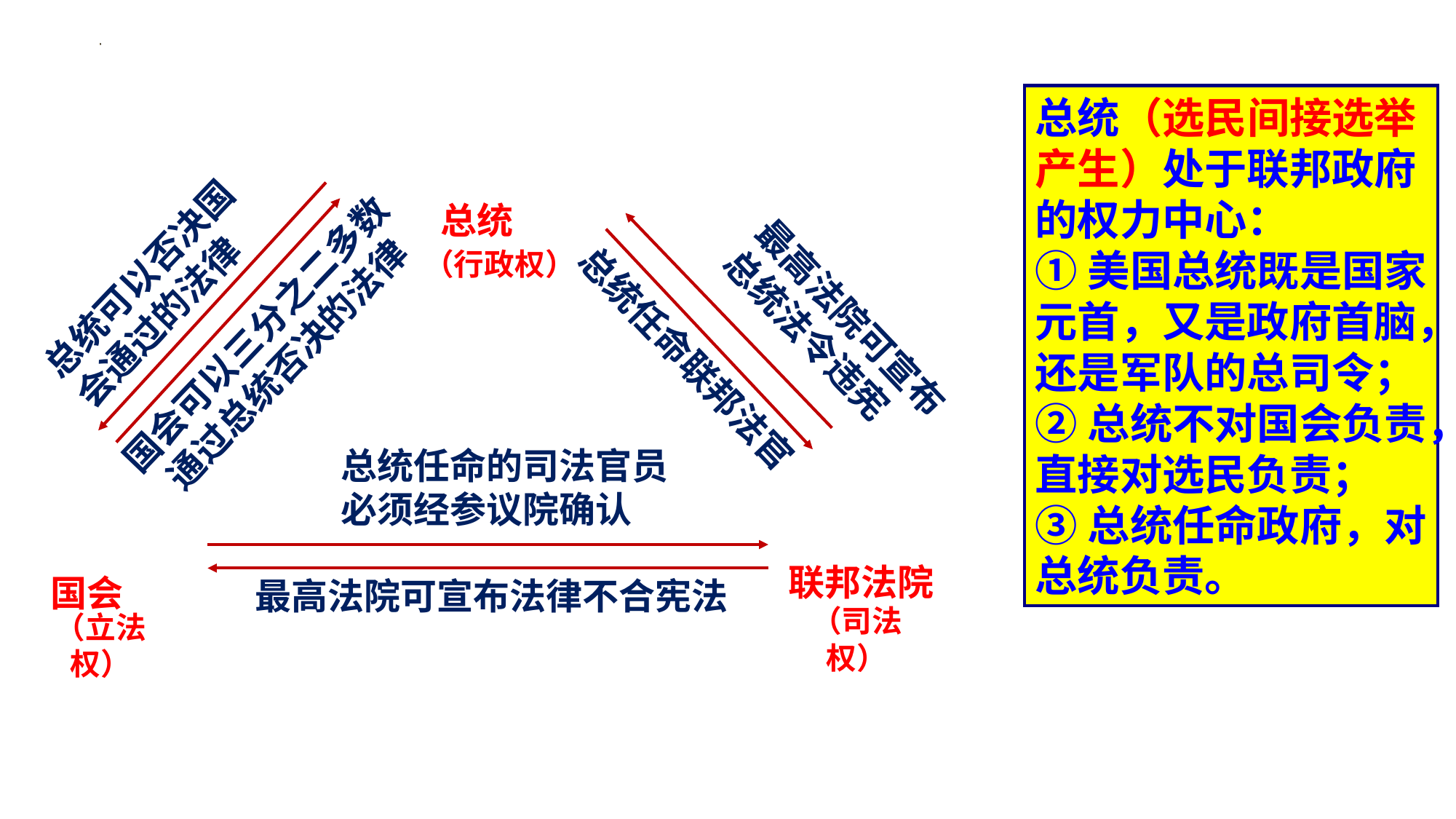

总统（选民间接选举产生）处于联邦政府的权力中心：
①美国总统既是国家元首，又是政府首脑，还是军队的总司令；
②总统不对国会负责，直接对选民负责；
③总统任命政府，对总统负责。
总统可以否决国会通过的法律
国会可以三分之二多数通过总统否决的法律
总统
（行政权）
最高法院可宣布总统法令违宪
总统任命联邦法官
总统任命的司法官员必须经参议院确认
联邦法院
（司法权）
国会
（立法权）
最高法院可宣布法律不合宪法